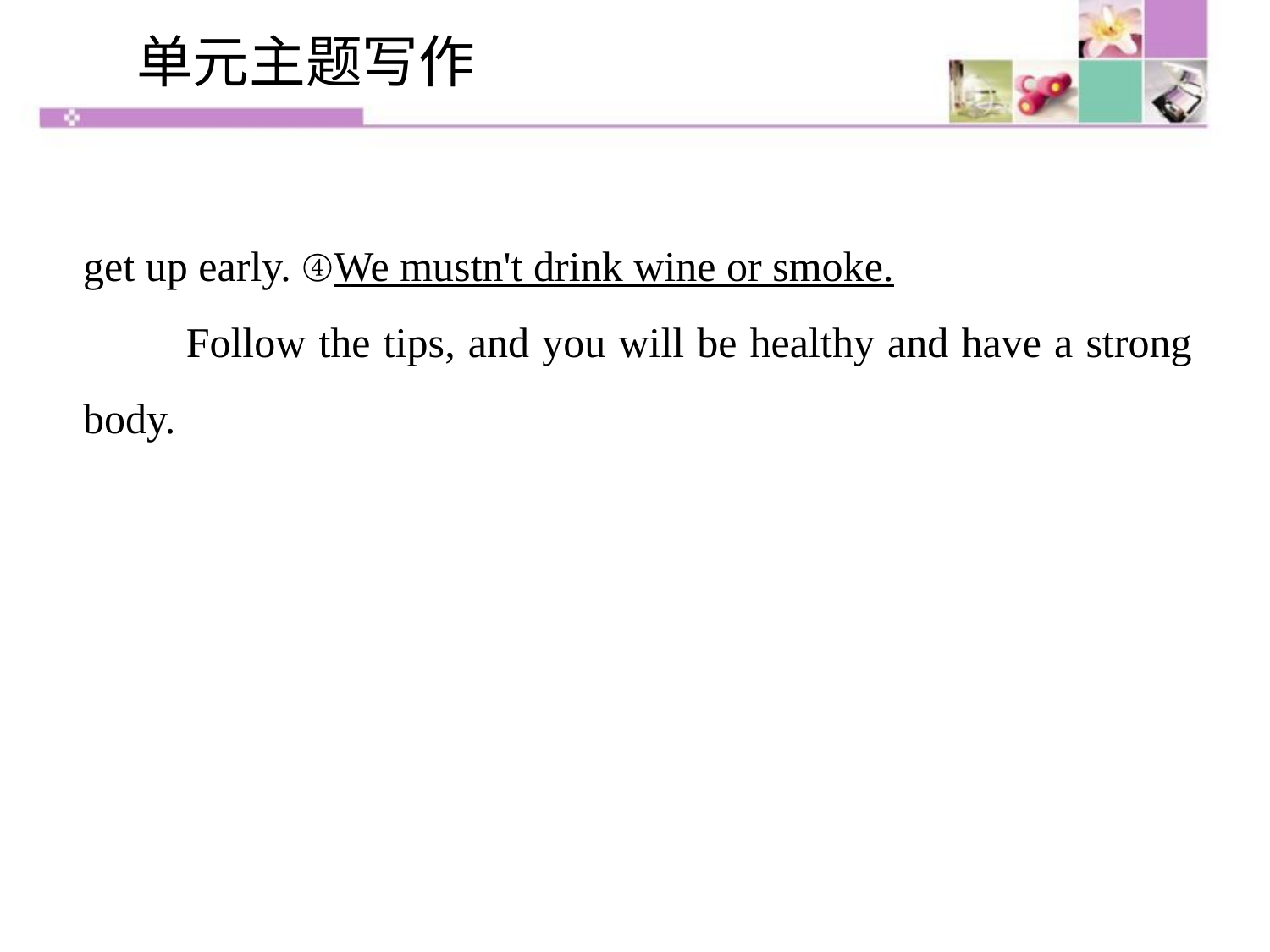

单元主题写作
get up early. ④We mustn't drink wine or smoke.
        Follow the tips, and you will be healthy and have a strong body.